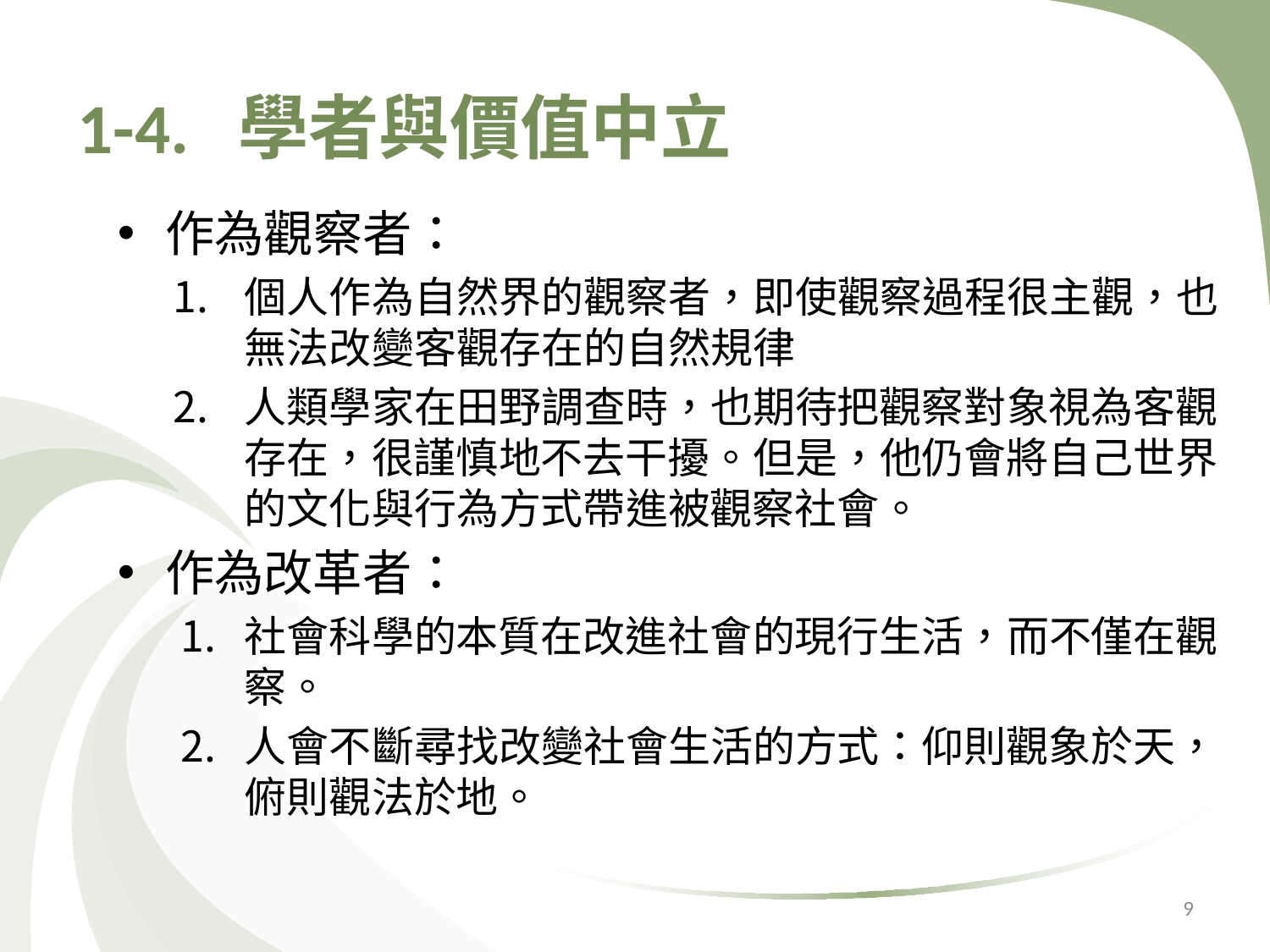

# 1-4.  學者與價值中立
作為觀察者：
個人作為自然界的觀察者，即使觀察過程很主觀，也無法改變客觀存在的自然規律
人類學家在田野調查時，也期待把觀察對象視為客觀存在，很謹慎地不去干擾。但是，他仍會將自己世界的文化與行為方式帶進被觀察社會。
作為改革者：
社會科學的本質在改進社會的現行生活，而不僅在觀察。
人會不斷尋找改變社會生活的方式：仰則觀象於天，俯則觀法於地。
9